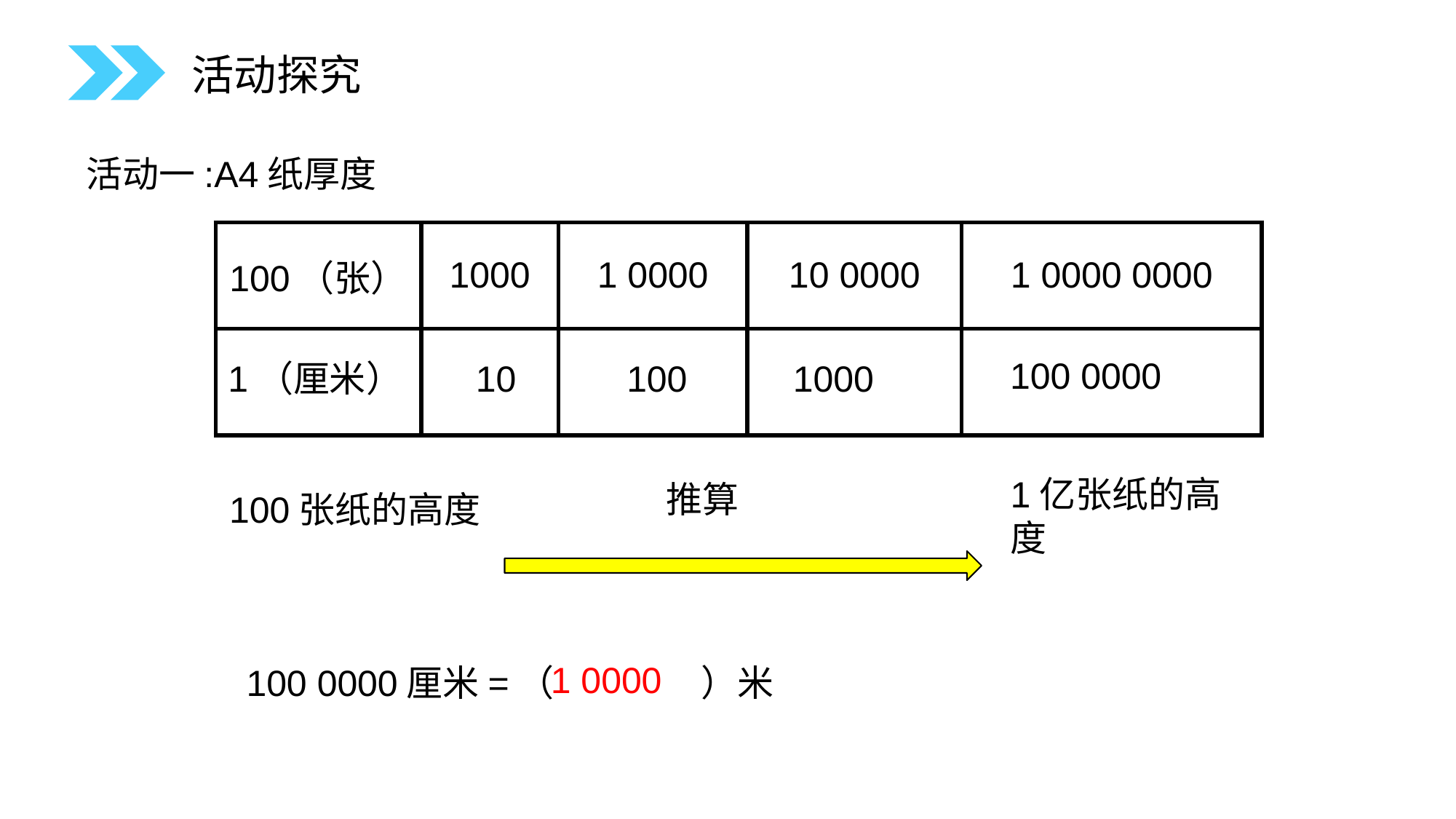

活动探究
活动一:A4纸厚度
| 100（张） | 1000 | 1 0000 | 10 0000 | 1 0000 0000 |
| --- | --- | --- | --- | --- |
|  |  |  |  |  |
100 0000
1（厘米）
10
100
1000
1亿张纸的高度
推算
100张纸的高度

1 0000
100 0000厘米=（                  ）米